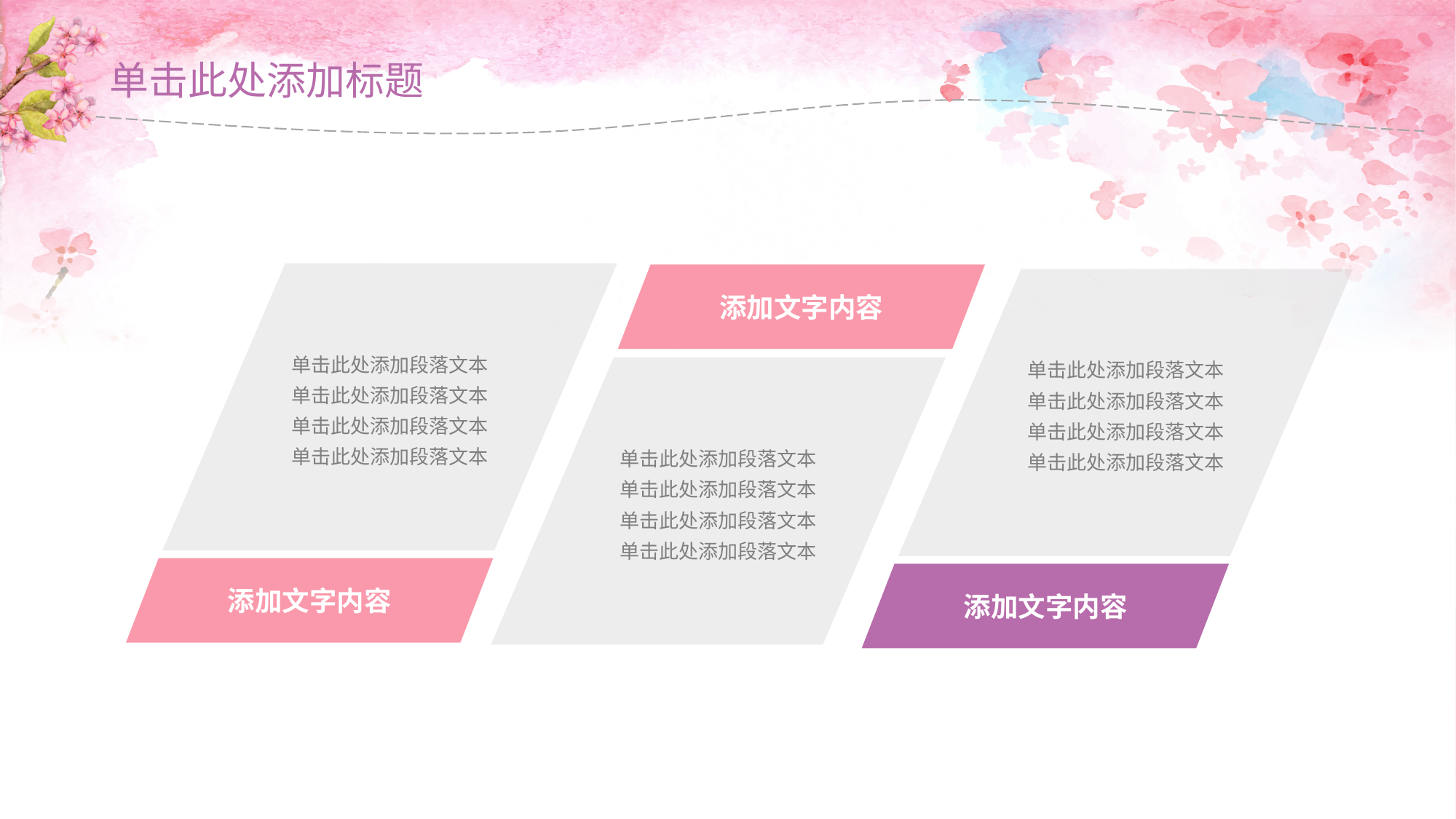

# 单击此处添加标题
单击此处添加段落文本
单击此处添加段落文本
单击此处添加段落文本
单击此处添加段落文本
添加文字内容
添加文字内容
单击此处添加段落文本
单击此处添加段落文本
单击此处添加段落文本
单击此处添加段落文本
单击此处添加段落文本
单击此处添加段落文本
单击此处添加段落文本
单击此处添加段落文本
添加文字内容